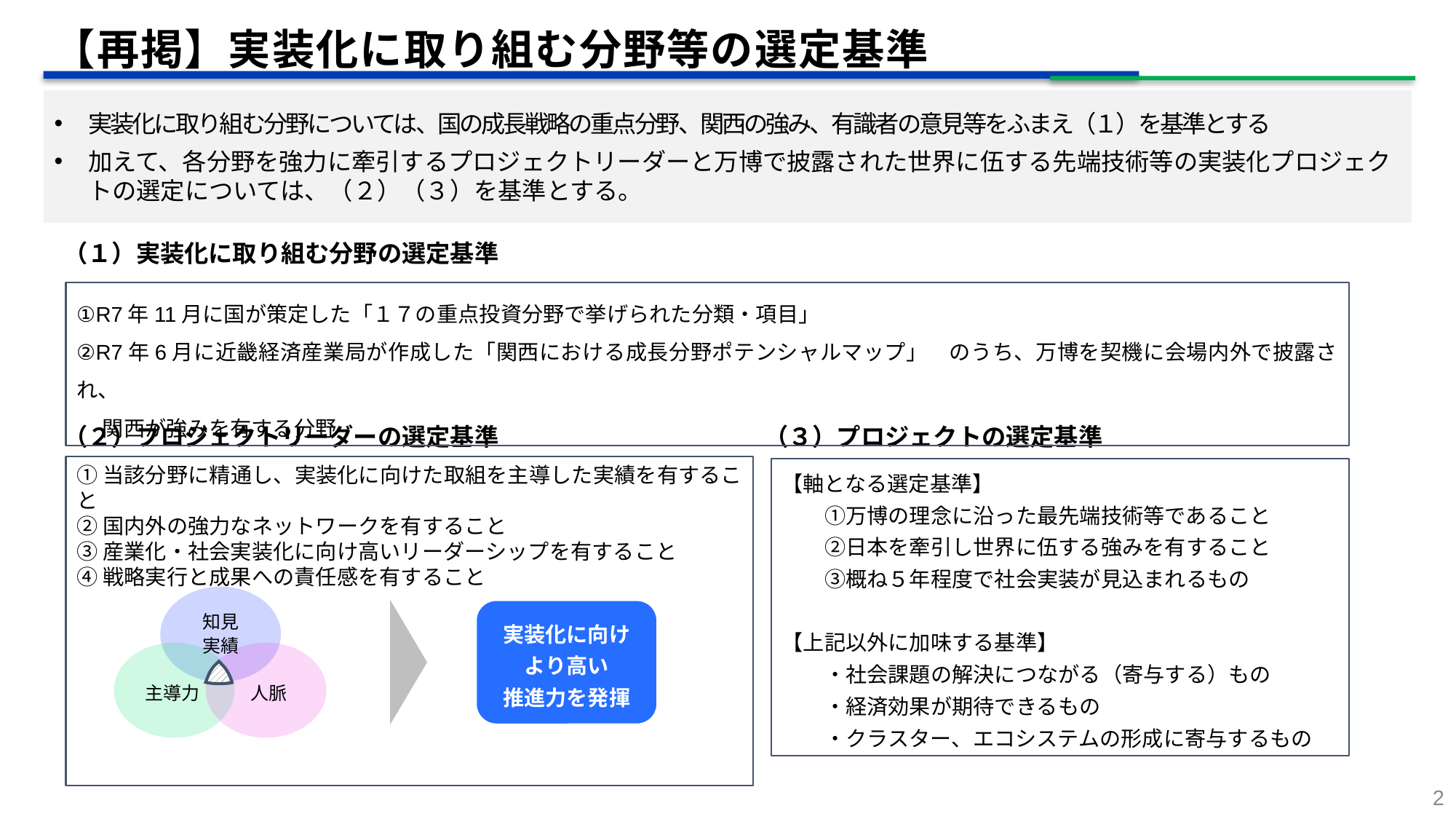

【再掲】実装化に取り組む分野等の選定基準
実装化に取り組む分野については、国の成長戦略の重点分野、関西の強み、有識者の意見等をふまえ（１）を基準とする
加えて、各分野を強力に牽引するプロジェクトリーダーと万博で披露された世界に伍する先端技術等の実装化プロジェクトの選定については、（２）（３）を基準とする。
（１）実装化に取り組む分野の選定基準
①R7年11月に国が策定した「１７の重点投資分野で挙げられた分類・項目」
②R7年6月に近畿経済産業局が作成した「関西における成長分野ポテンシャルマップ」　のうち、万博を契機に会場内外で披露され、
　 関西が強みを有する分野
（２）プロジェクトリーダーの選定基準
（３）プロジェクトの選定基準
①当該分野に精通し、実装化に向けた取組を主導した実績を有すること
②国内外の強力なネットワークを有すること
③産業化・社会実装化に向け高いリーダーシップを有すること
④戦略実行と成果への責任感を有すること

【軸となる選定基準】
　　①万博の理念に沿った最先端技術等であること
　　②日本を牽引し世界に伍する強みを有すること
　　③概ね５年程度で社会実装が見込まれるもの

【上記以外に加味する基準】
　　・社会課題の解決につながる（寄与する）もの
　　・経済効果が期待できるもの
　　・クラスター、エコシステムの形成に寄与するもの

知見
実績
主導力
人脈

実装化に向け
より高い
推進力を発揮